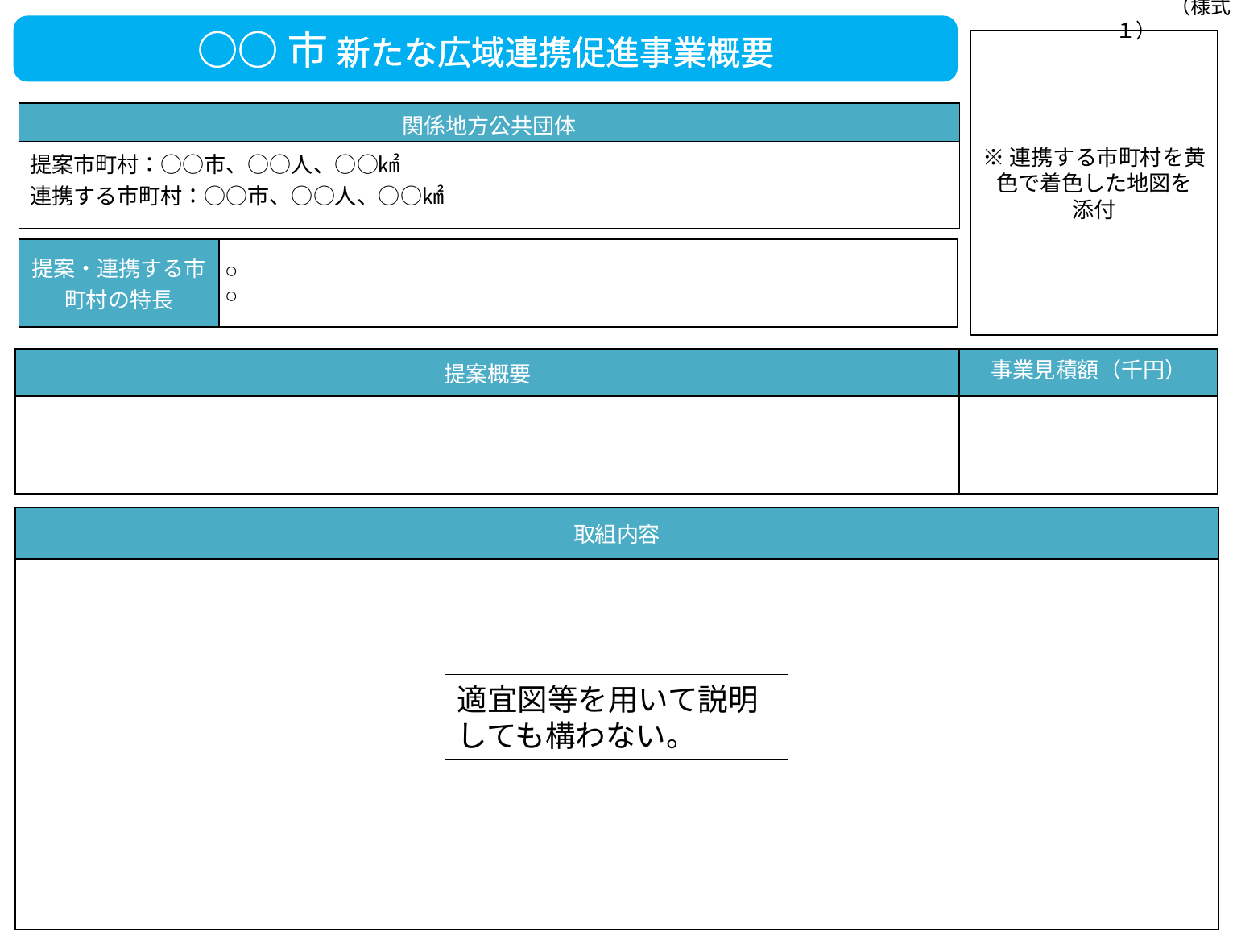

（様式１）
○○市 新たな広域連携促進事業概要
※連携する市町村を黄色で着色した地図を
添付
| 関係地方公共団体 |
| --- |
| 提案市町村：○○市、○○人、○○㎢ 連携する市町村：○○市、○○人、○○㎢ |
| 提案・連携する市町村の特長 | ○ ○ |
| --- | --- |
| 提案概要 | 事業見積額（千円） |
| --- | --- |
|  |  |
| 取組内容 |
| --- |
|  |
適宜図等を用いて説明しても構わない。